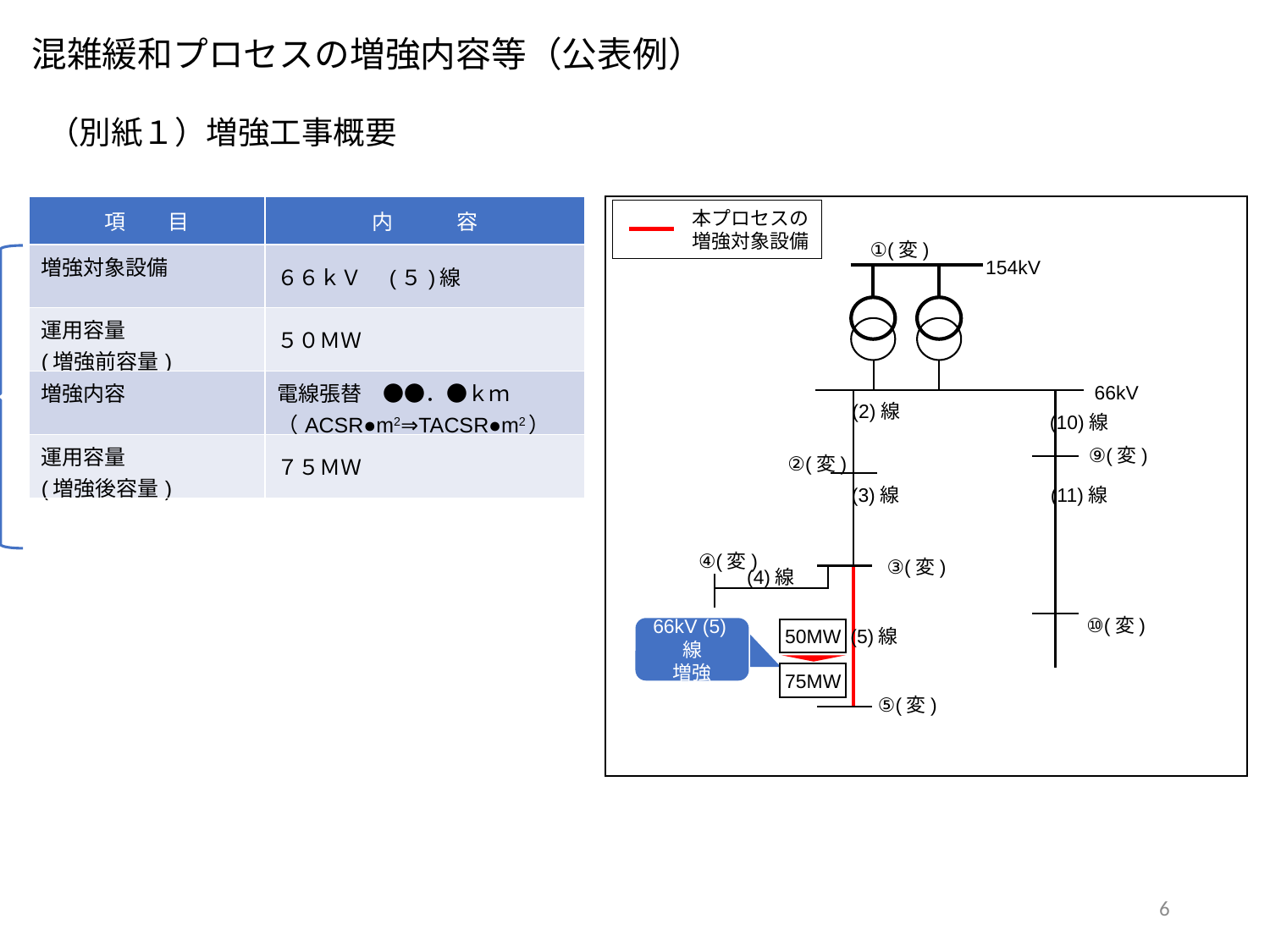

混雑緩和プロセスの増強内容等（公表例）
（別紙１）増強工事概要
| 項　　目 | 内　　　容 |
| --- | --- |
| 増強対象設備 | ６６ｋＶ　(５)線 |
| 運用容量 (増強前容量) | ５０ＭＷ |
| 増強内容 | 電線張替　●●．●ｋｍ （ACSR●m2⇒TACSR●m2） |
| 運用容量 (増強後容量) | ７５ＭＷ |

本プロセスの
増強対象設備
①(変)

154kV

増強対象区間が複数ある場合は
増強対象区間ごとに示す

66kV
(2)線
(10)線
⑨(変)
②(変)
(3)線
(11)線
④(変)
③(変)
(4)線
⑩(変)
66kV (5)線
増強
(5)線
50MW

75MW
⑤(変)
6